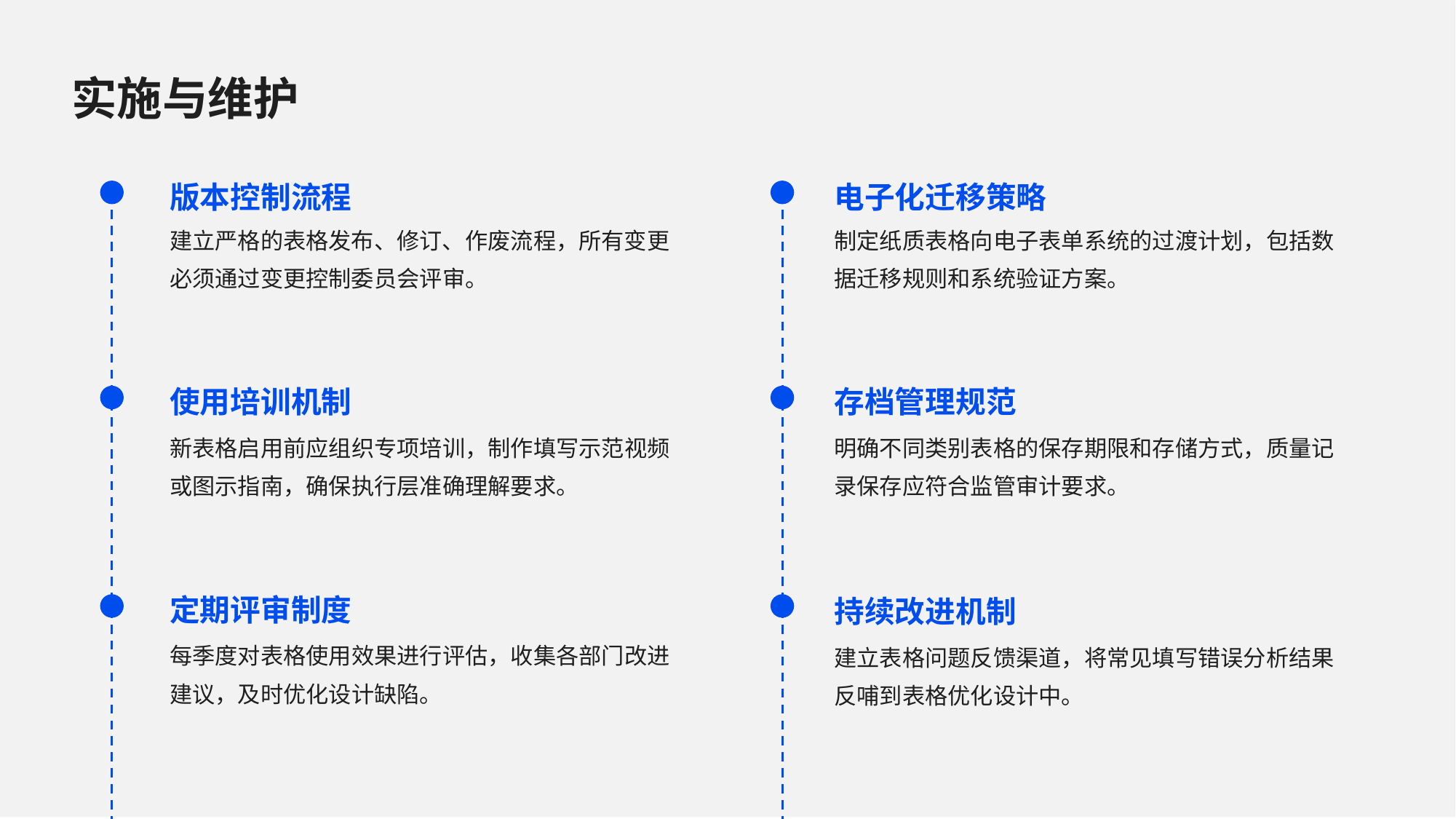

实施与维护
版本控制流程
电子化迁移策略

建立严格的表格发布、修订、作废流程，所有变更必须通过变更控制委员会评审。
制定纸质表格向电子表单系统的过渡计划，包括数据迁移规则和系统验证方案。
使用培训机制
存档管理规范
新表格启用前应组织专项培训，制作填写示范视频或图示指南，确保执行层准确理解要求。
明确不同类别表格的保存期限和存储方式，质量记录保存应符合监管审计要求。
定期评审制度
持续改进机制
每季度对表格使用效果进行评估，收集各部门改进建议，及时优化设计缺陷。
建立表格问题反馈渠道，将常见填写错误分析结果反哺到表格优化设计中。